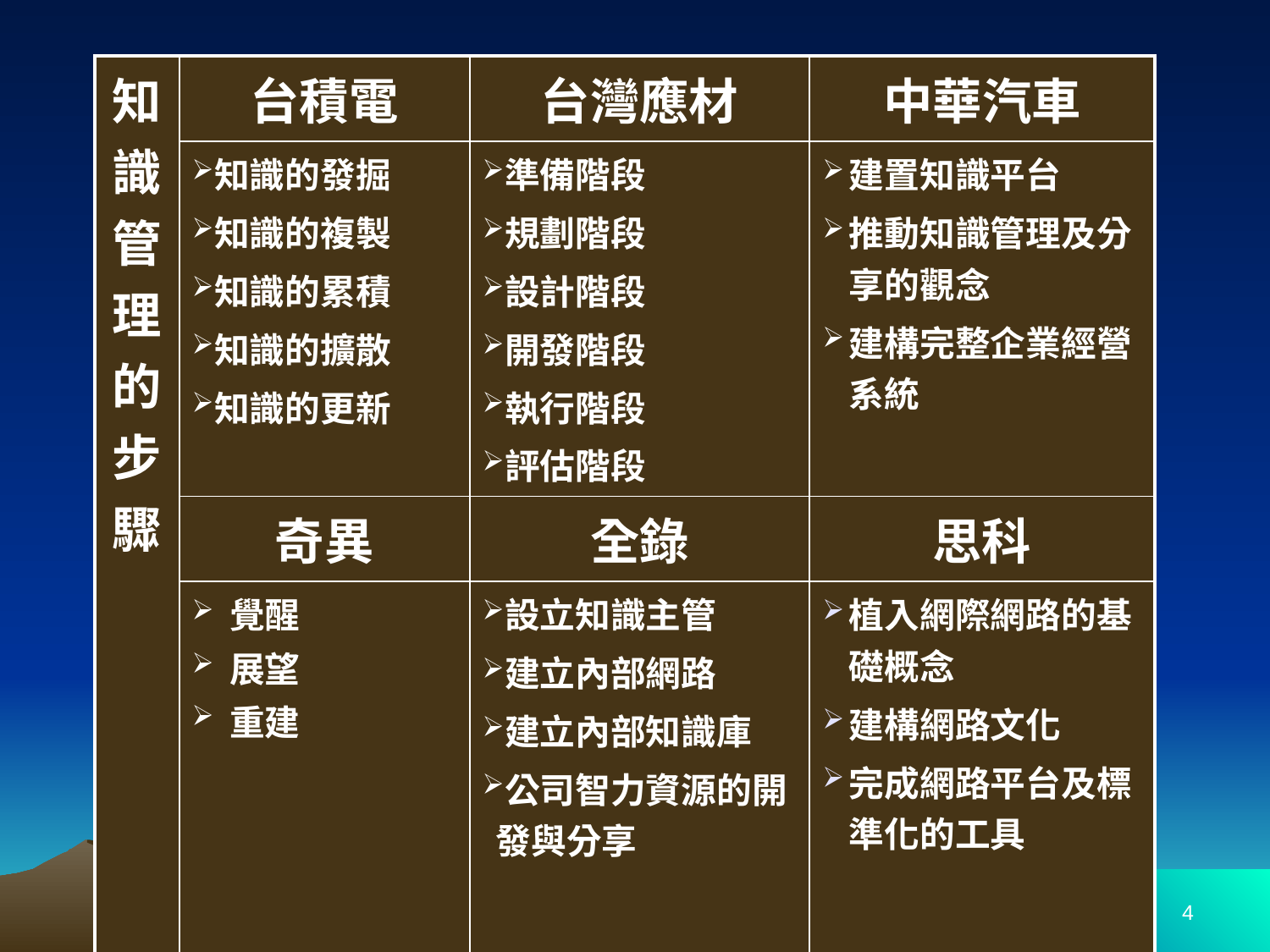

| 知識管理的步驟 | 台積電 | 台灣應材 | 中華汽車 |
| --- | --- | --- | --- |
|  | 知識的發掘 知識的複製 知識的累積 知識的擴散 知識的更新 | 準備階段 規劃階段 設計階段 開發階段 執行階段 評估階段 | 建置知識平台 推動知識管理及分享的觀念 建構完整企業經營系統 |
|  | 奇異 | 全錄 | 思科 |
|  | 覺醒 展望 重建 | 設立知識主管 建立內部網路 建立內部知識庫 公司智力資源的開發與分享 | 植入網際網路的基礎概念 建構網路文化 完成網路平台及標準化的工具 |
4